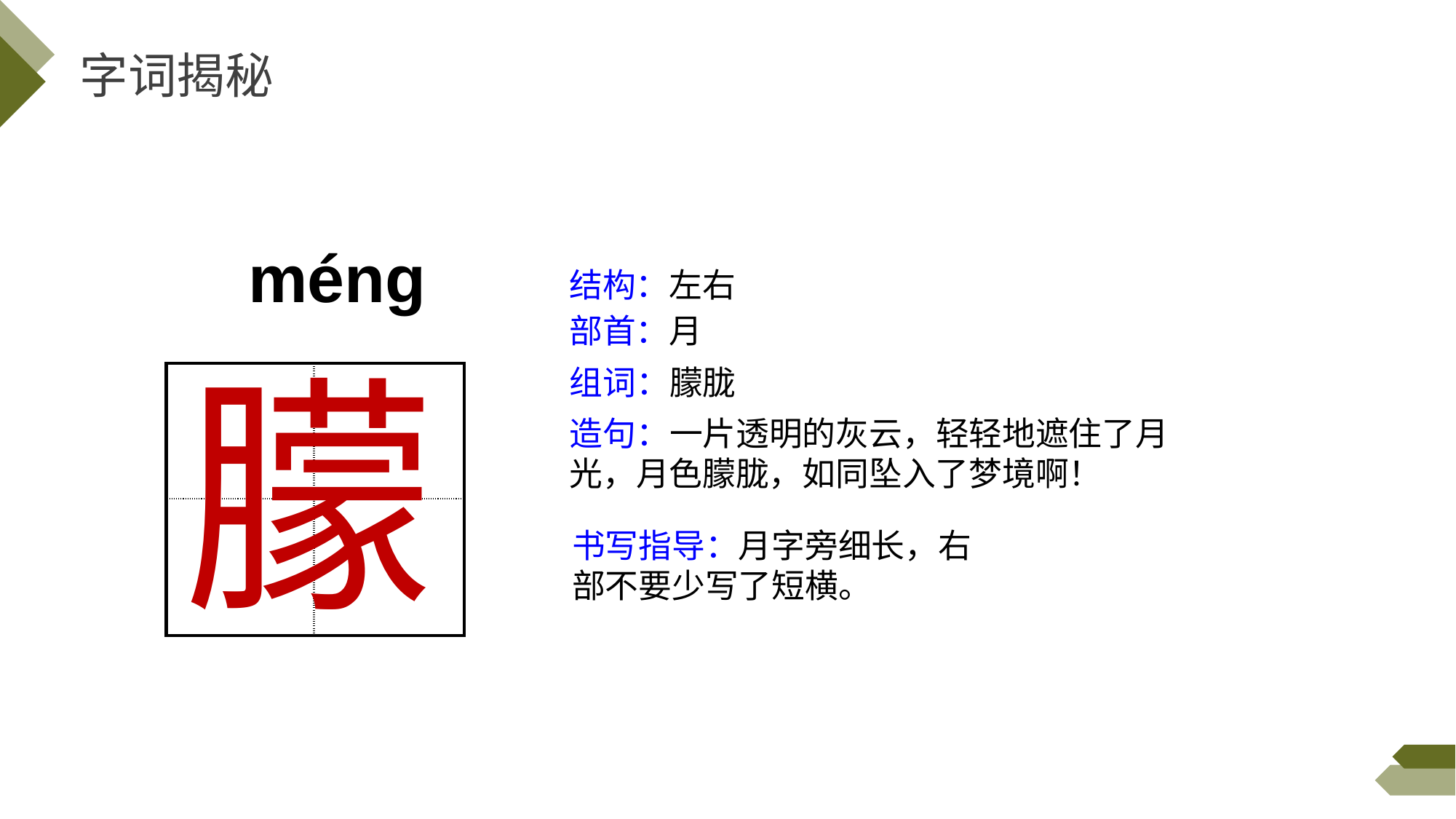

字词揭秘
méng
结构：左右
部首：月
朦
组词：朦胧
|  |  |
| --- | --- |
|  |  |
造句：一片透明的灰云，轻轻地遮住了月光，月色朦胧，如同坠入了梦境啊！

书写指导：月字旁细长，右部不要少写了短横。